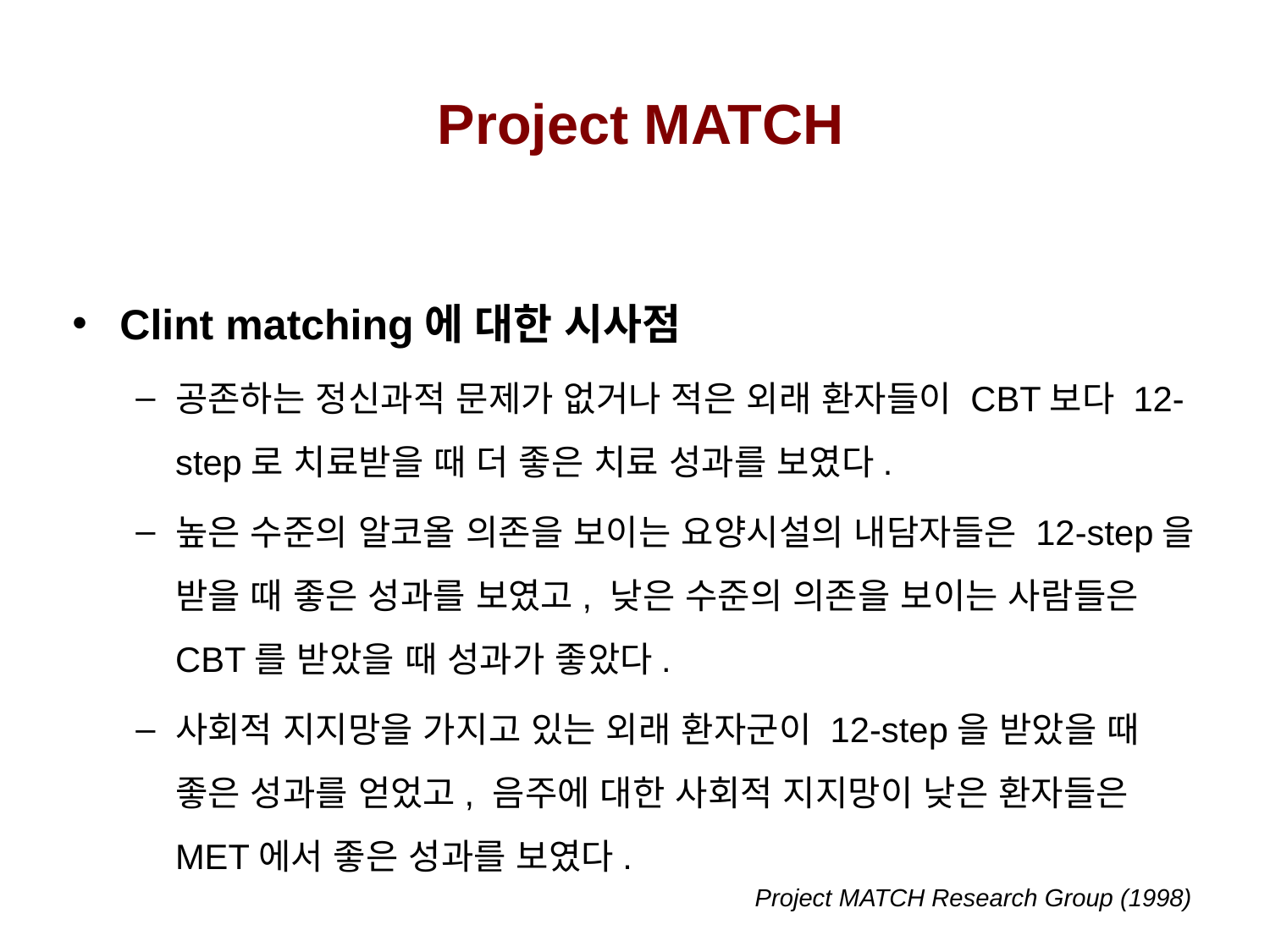

Project MATCH
Clint matching에 대한 시사점
공존하는 정신과적 문제가 없거나 적은 외래 환자들이 CBT보다 12-step로 치료받을 때 더 좋은 치료 성과를 보였다.
높은 수준의 알코올 의존을 보이는 요양시설의 내담자들은 12-step을 받을 때 좋은 성과를 보였고, 낮은 수준의 의존을 보이는 사람들은 CBT를 받았을 때 성과가 좋았다.
사회적 지지망을 가지고 있는 외래 환자군이 12-step을 받았을 때 좋은 성과를 얻었고, 음주에 대한 사회적 지지망이 낮은 환자들은 MET에서 좋은 성과를 보였다.
	Project MATCH Research Group (1998)